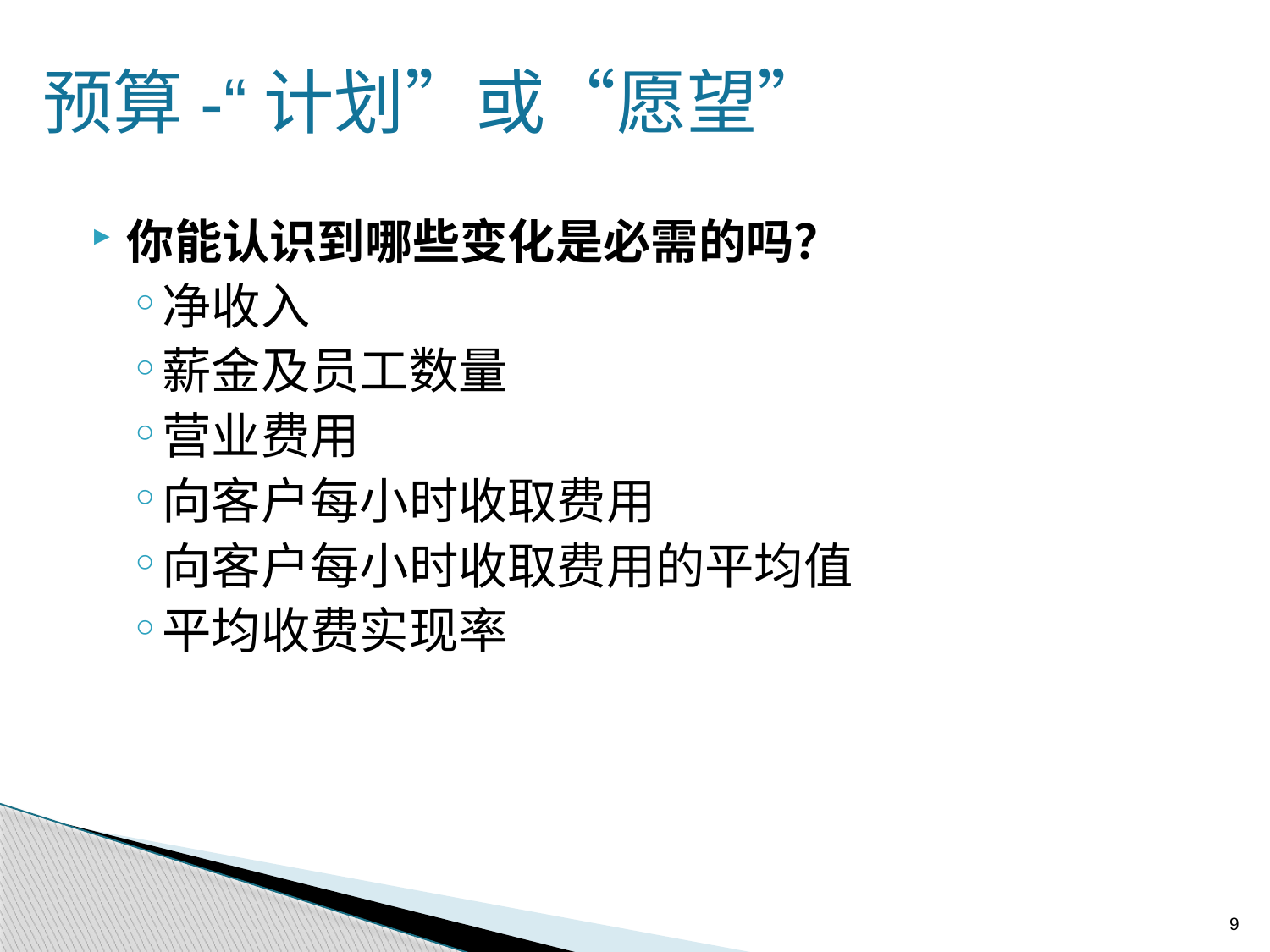

预算-“计划”或“愿望”
你能认识到哪些变化是必需的吗？
净收入
薪金及员工数量
营业费用
向客户每小时收取费用
向客户每小时收取费用的平均值
平均收费实现率

9